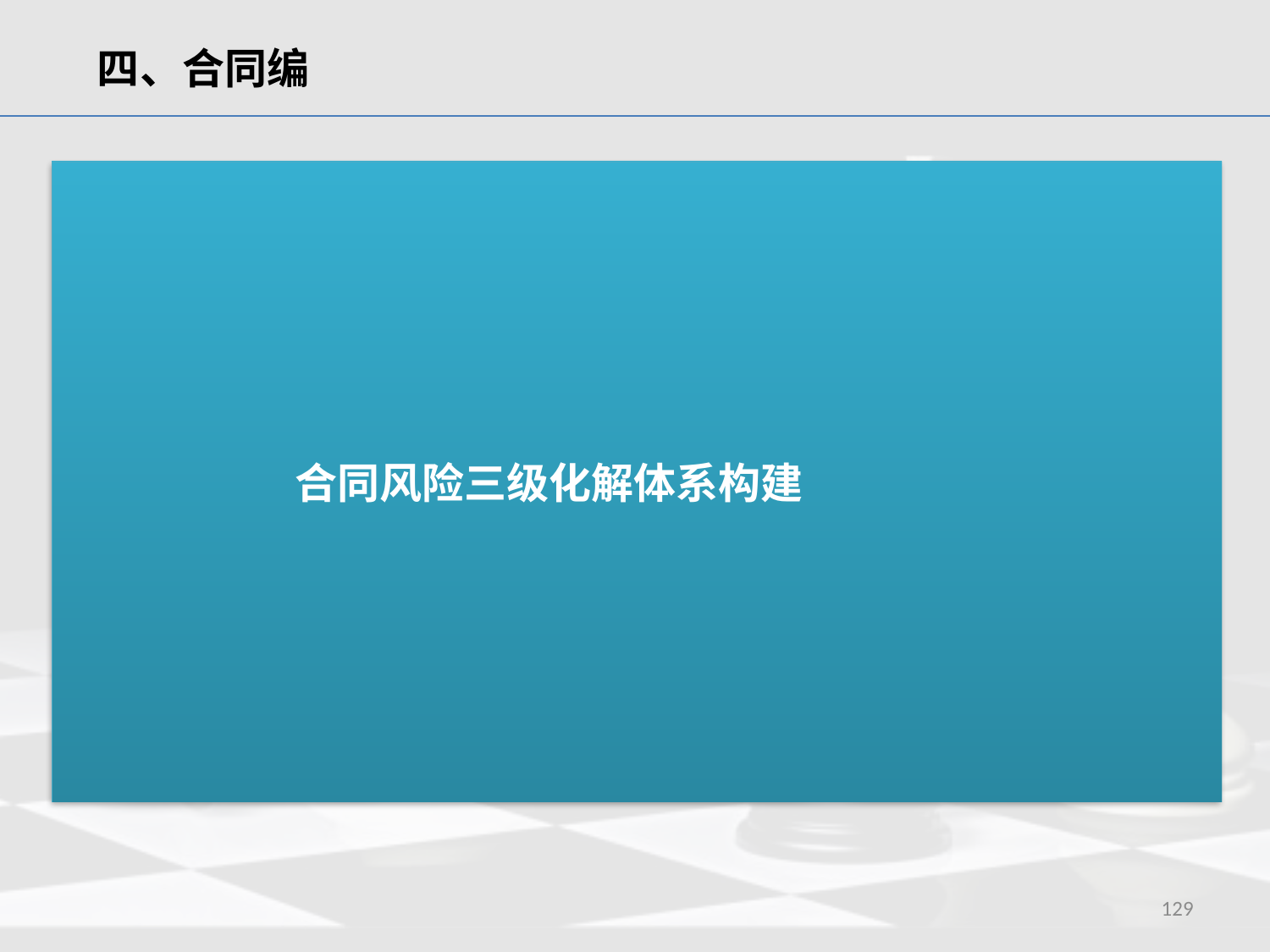

四、合同编
合同风险三级化解体系构建
                               合同风险三级化解体系构建

监理
安全
人岗证同

施工日志
律师

建设方
质量
承包商
检测机构

进度
关键线路
造价

129